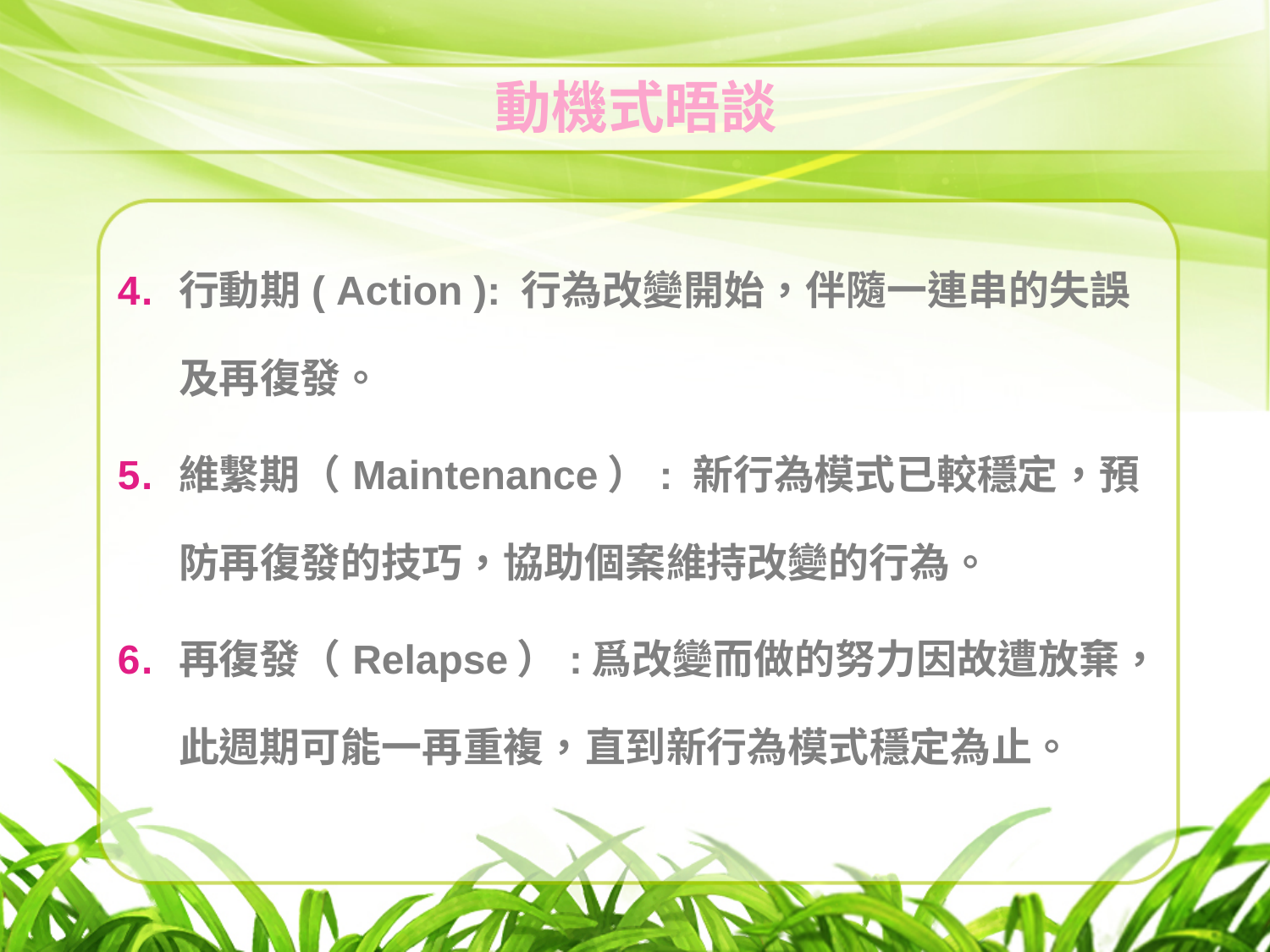

動機式晤談
行動期( Action ): 行為改變開始，伴隨一連串的失誤及再復發。
維繫期（Maintenance）: 新行為模式已較穩定，預防再復發的技巧，協助個案維持改變的行為。
再復發（Relapse）:爲改變而做的努力因故遭放棄，此週期可能一再重複，直到新行為模式穩定為止。